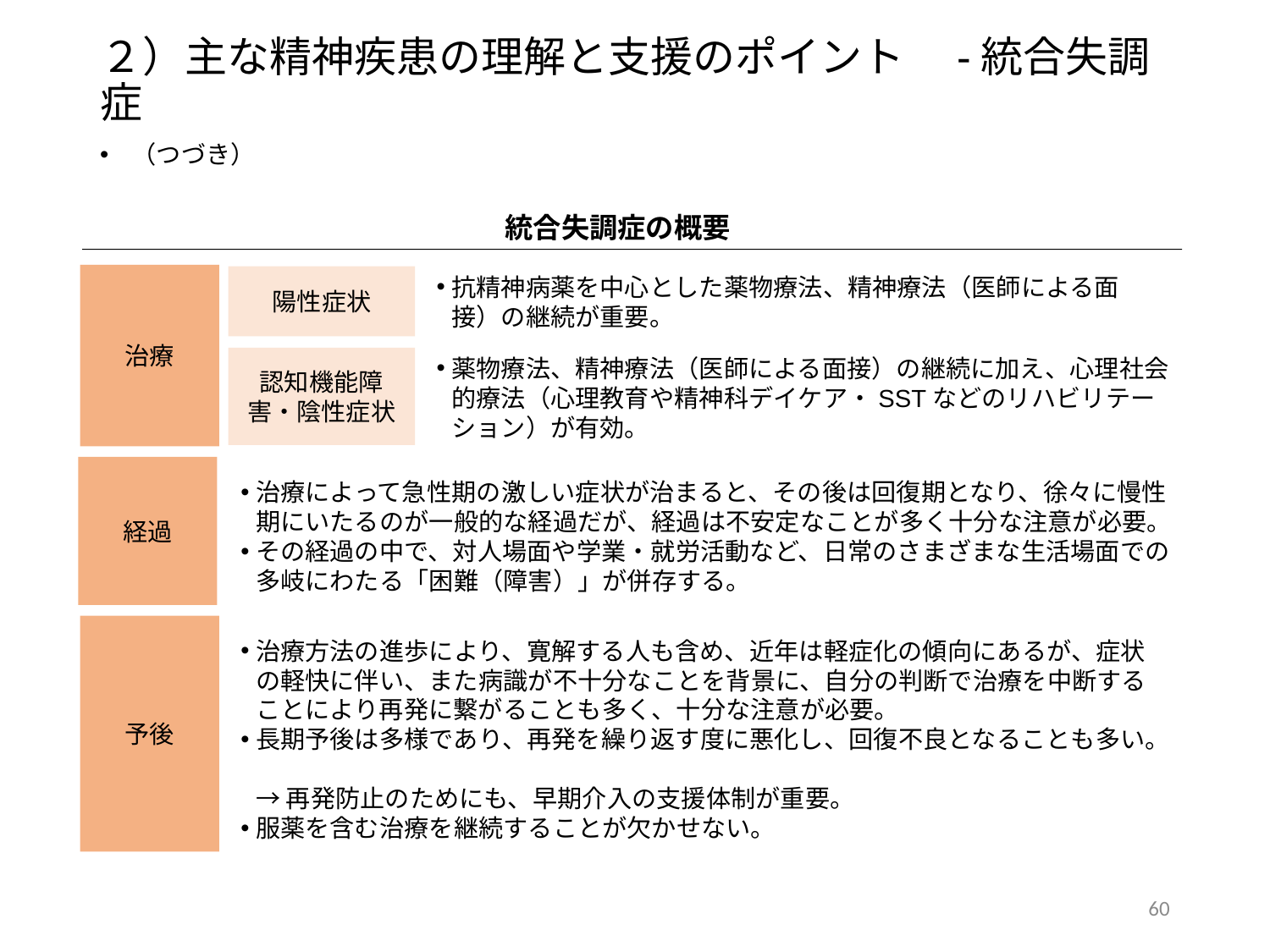

２）主な精神疾患の理解と支援のポイント　-統合失調症
（つづき）
統合失調症の概要
治療
陽性症状
抗精神病薬を中心とした薬物療法、精神療法（医師による面接）の継続が重要。
認知機能障害・陰性症状
薬物療法、精神療法（医師による面接）の継続に加え、心理社会的療法（心理教育や精神科デイケア・SSTなどのリハビリテーション）が有効。
経過
治療によって急性期の激しい症状が治まると、その後は回復期となり、徐々に慢性期にいたるのが一般的な経過だが、経過は不安定なことが多く十分な注意が必要。
その経過の中で、対人場面や学業・就労活動など、日常のさまざまな生活場面での多岐にわたる「困難（障害）」が併存する。
予後
治療方法の進歩により、寛解する人も含め、近年は軽症化の傾向にあるが、症状の軽快に伴い、また病識が不十分なことを背景に、自分の判断で治療を中断することにより再発に繋がることも多く、十分な注意が必要。
長期予後は多様であり、再発を繰り返す度に悪化し、回復不良となることも多い。
→ 再発防止のためにも、早期介入の支援体制が重要。
服薬を含む治療を継続することが欠かせない。
60